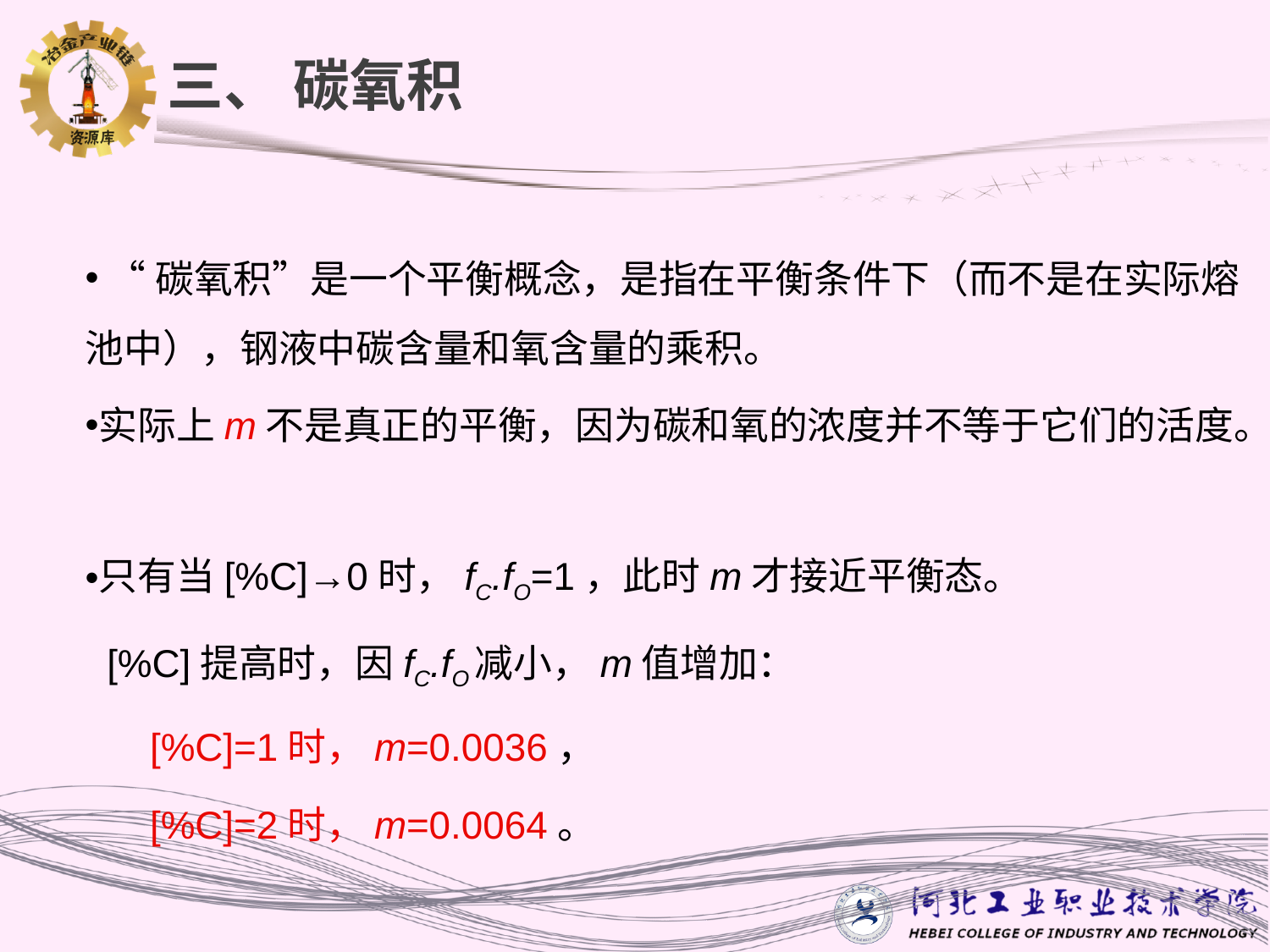

三、 碳氧积
 “碳氧积”是一个平衡概念，是指在平衡条件下（而不是在实际熔池中），钢液中碳含量和氧含量的乘积。
实际上m不是真正的平衡，因为碳和氧的浓度并不等于它们的活度。
只有当[%C]→0时，fC.fO=1，此时m才接近平衡态。
  [%C]提高时，因fC.fO减小，m值增加：
      [%C]=1时，m=0.0036，
      [%C]=2时，m=0.0064。